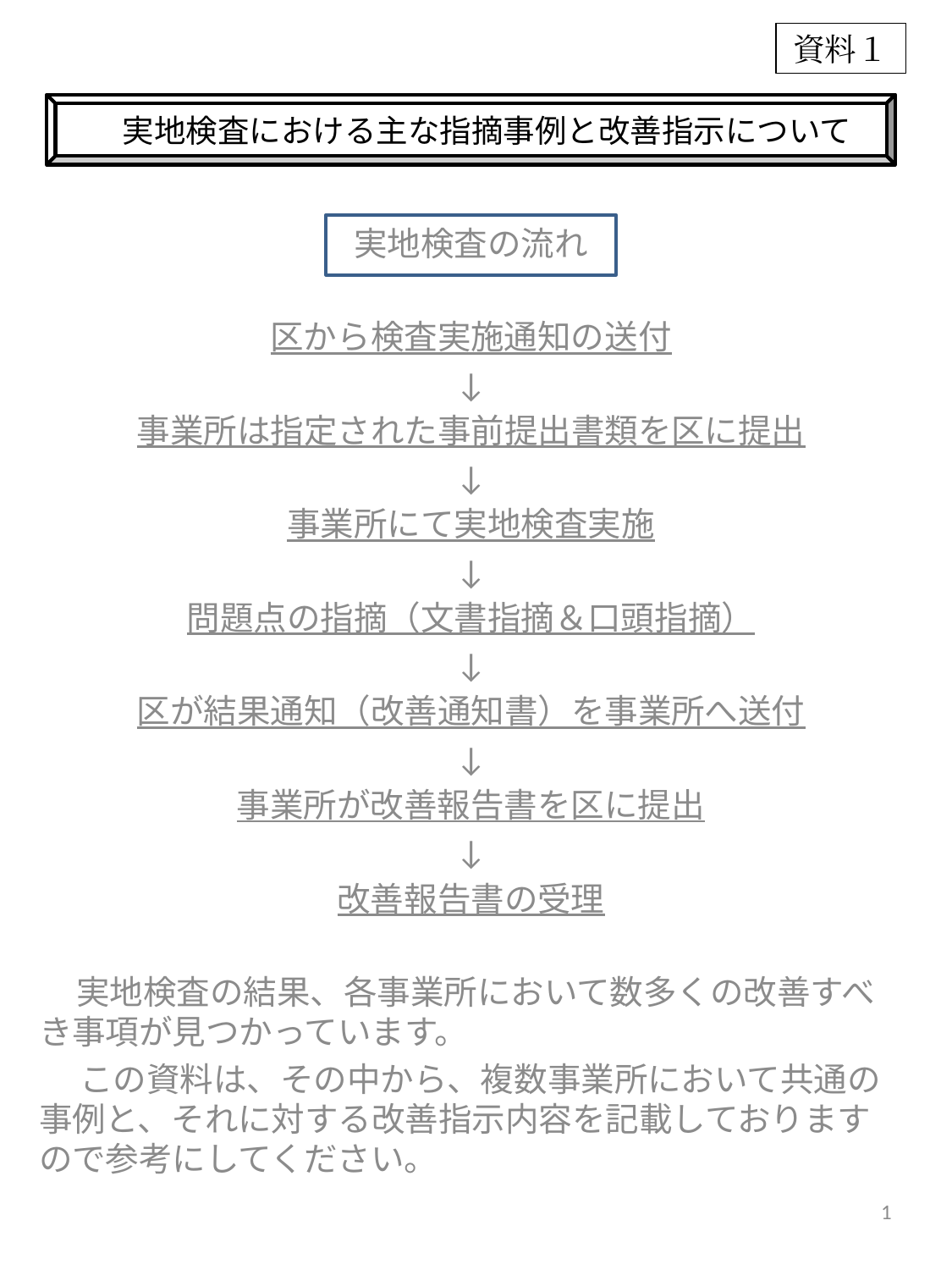

資料１

  　実地検査における主な指摘事例と改善指示について

実地検査の流れ

区から検査実施通知の送付
↓
事業所は指定された事前提出書類を区に提出
↓
事業所にて実地検査実施
↓
問題点の指摘（文書指摘＆口頭指摘）
↓
区が結果通知（改善通知書）を事業所へ送付
↓
事業所が改善報告書を区に提出
↓
改善報告書の受理

    実地検査の結果、各事業所において数多くの改善すべき事項が見つかっています。
　 この資料は、その中から、複数事業所において共通の事例と、それに対する改善指示内容を記載しておりますので参考にしてください。

1